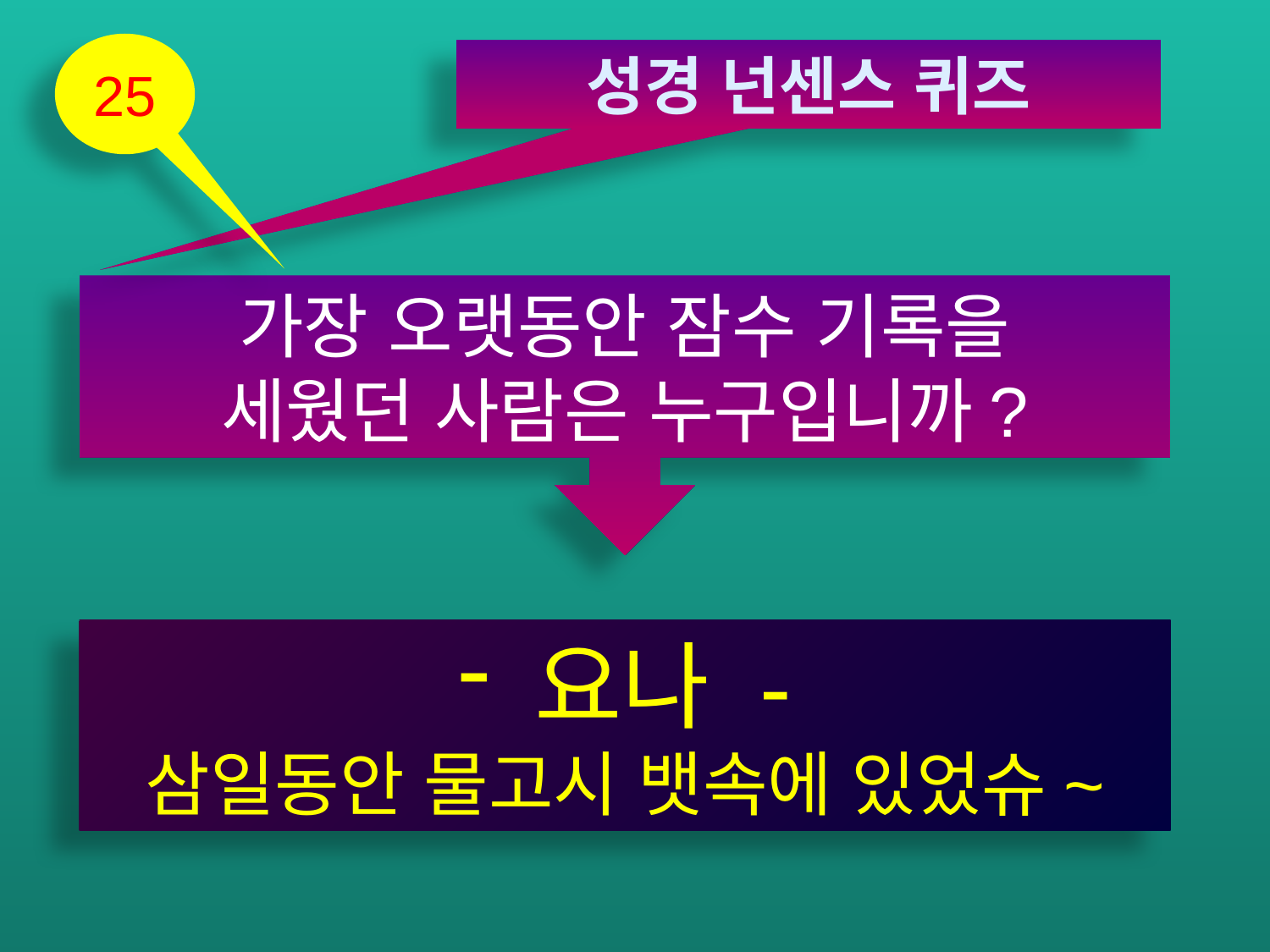

25
성경 넌센스 퀴즈
가장 오랫동안 잠수 기록을
세웠던 사람은 누구입니까?
 요나 -
삼일동안 물고시 뱃속에 있었슈~